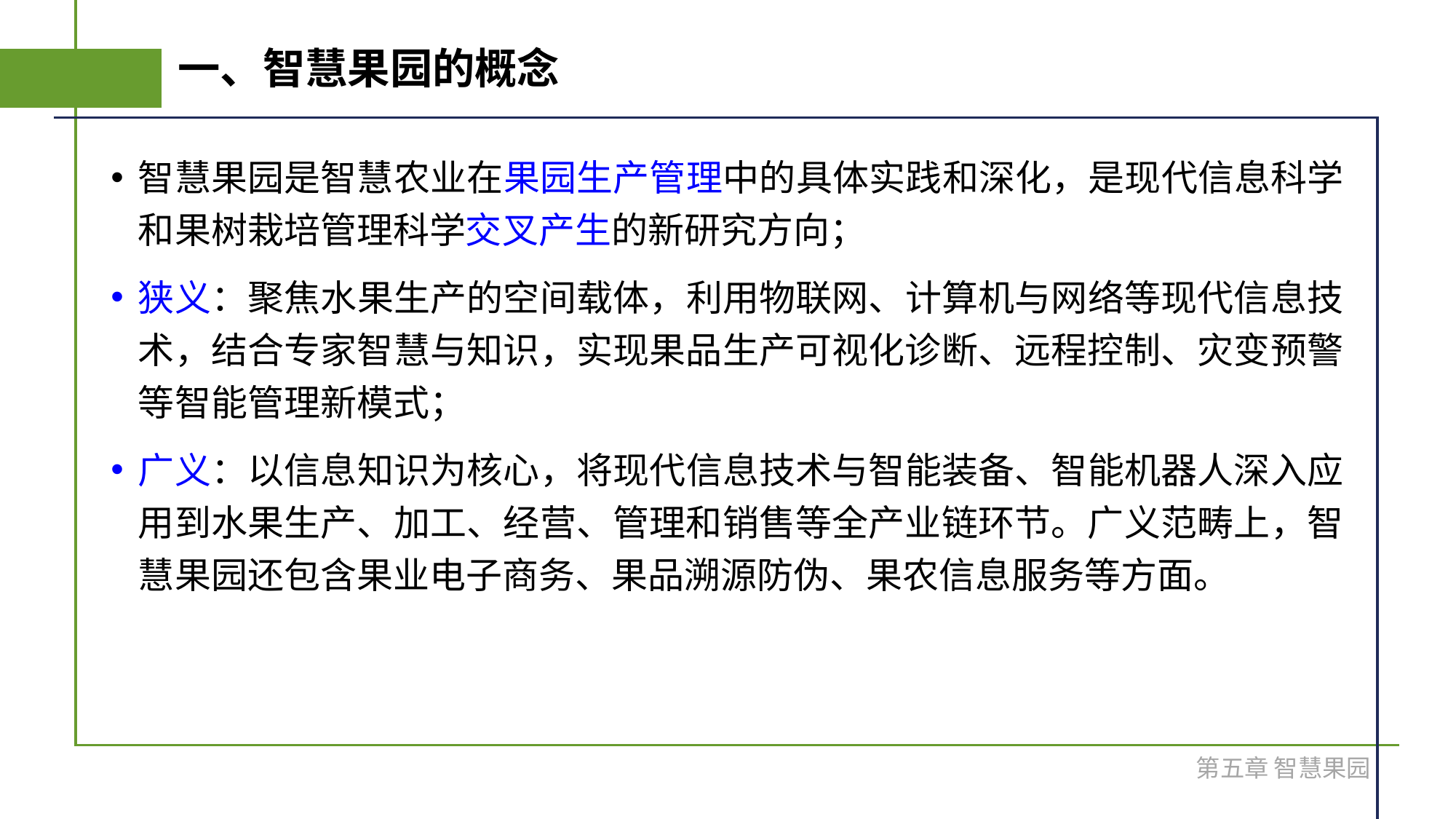

# 一、智慧果园的概念
智慧果园是智慧农业在果园生产管理中的具体实践和深化，是现代信息科学和果树栽培管理科学交叉产生的新研究方向；
狭义：聚焦水果生产的空间载体，利用物联网、计算机与网络等现代信息技术，结合专家智慧与知识，实现果品生产可视化诊断、远程控制、灾变预警等智能管理新模式；
广义：以信息知识为核心，将现代信息技术与智能装备、智能机器人深入应用到水果生产、加工、经营、管理和销售等全产业链环节。广义范畴上，智慧果园还包含果业电子商务、果品溯源防伪、果农信息服务等方面。
第五章 智慧果园